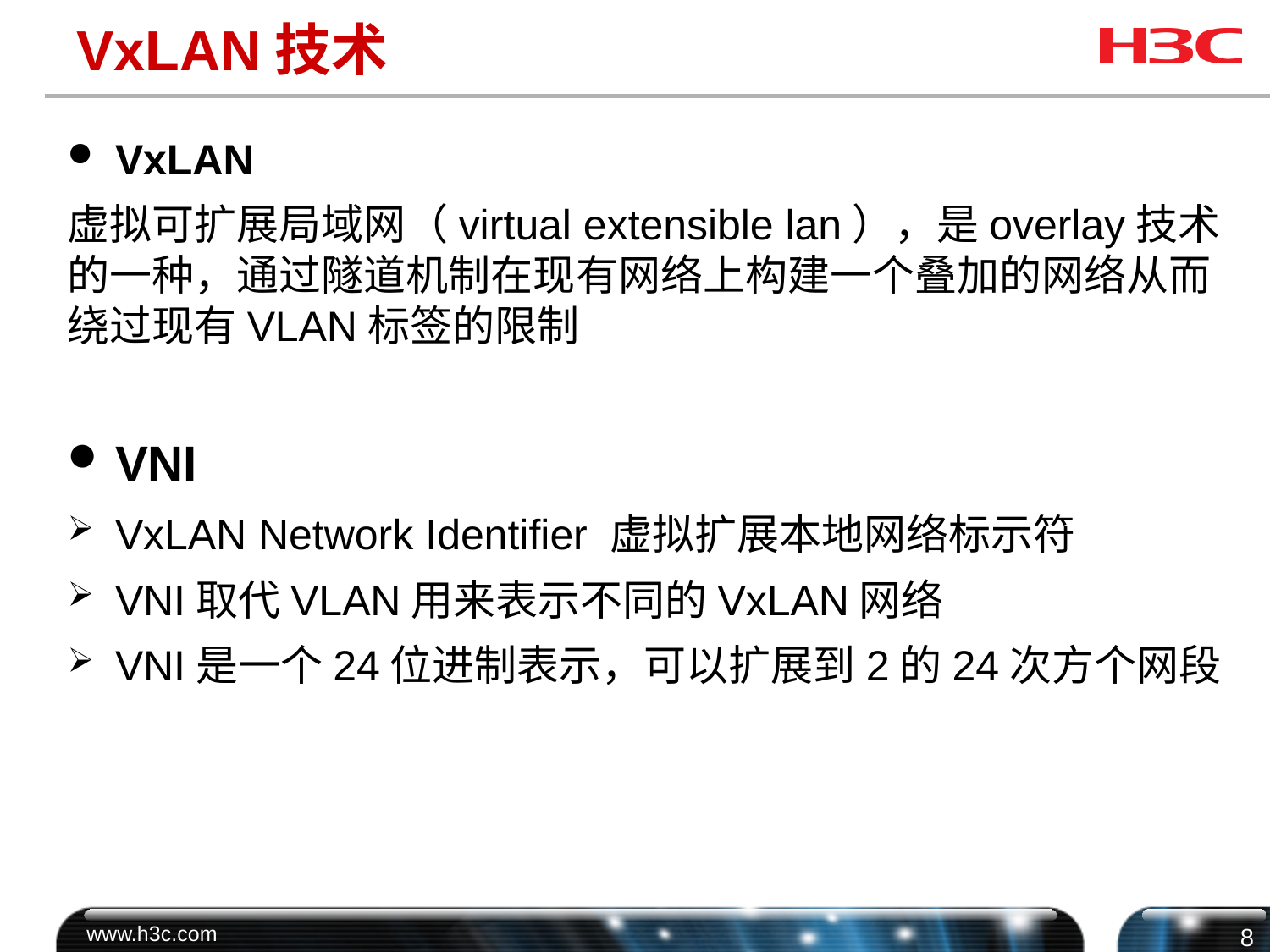

# VxLAN技术
VxLAN
虚拟可扩展局域网（virtual extensible lan），是overlay技术的一种，通过隧道机制在现有网络上构建一个叠加的网络从而绕过现有VLAN标签的限制

VNI
VxLAN Network Identifier 虚拟扩展本地网络标示符
VNI取代VLAN用来表示不同的VxLAN网络
VNI是一个24位进制表示，可以扩展到2的24次方个网段